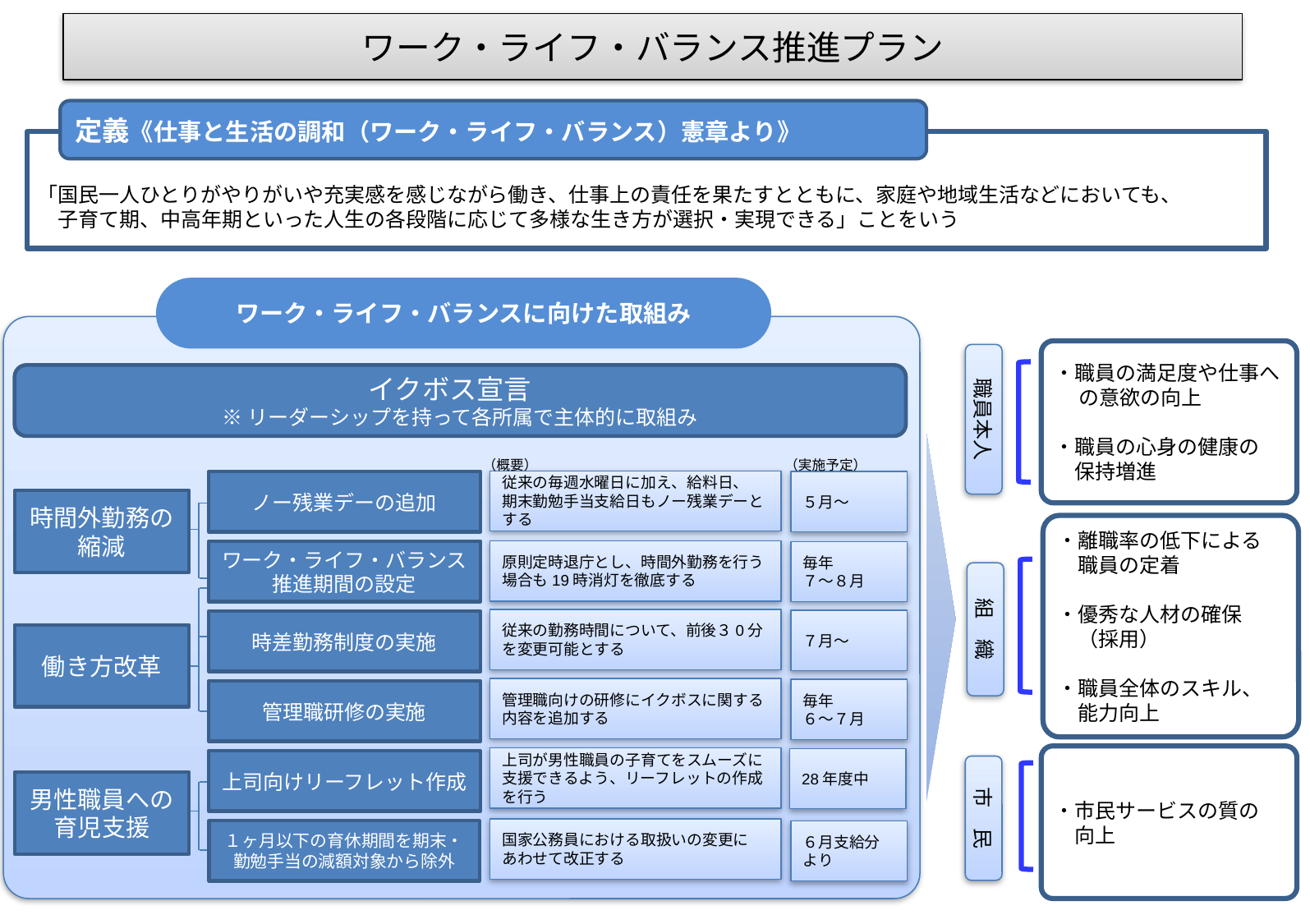

# ワーク・ライフ・バランス推進プラン
定義《仕事と生活の調和（ワーク・ライフ・バランス）憲章より》

「国民一人ひとりがやりがいや充実感を感じながら働き、仕事上の責任を果たすとともに、家庭や地域生活などにおいても、
　子育て期、中高年期といった人生の各段階に応じて多様な生き方が選択・実現できる」ことをいう
ワーク・ライフ・バランスに向けた取組み

・職員の満足度や仕事への意欲の向上

・職員の心身の健康の
　保持増進
職員本人

組　織
市　民

イクボス宣言
※リーダーシップを持って各所属で主体的に取組み
（実施予定）
（概要）
従来の毎週水曜日に加え、給料日、
期末勤勉手当支給日もノー残業デーとする
原則定時退庁とし、時間外勤務を行う場合も19時消灯を徹底する
従来の勤務時間について、前後３0分を変更可能とする
管理職向けの研修にイクボスに関する内容を追加する
上司が男性職員の子育てをスムーズに支援できるよう、リーフレットの作成を行う
国家公務員における取扱いの変更に
あわせて改正する
ノー残業デーの追加
ワーク・ライフ・バランス
推進期間の設定
時差勤務制度の実施
管理職研修の実施
上司向けリーフレット作成
１ヶ月以下の育休期間を期末・勤勉手当の減額対象から除外
５月～
毎年
７～８月
７月～
毎年
６～７月
28年度中
６月支給分より
時間外勤務の
縮減
働き方改革
男性職員への
育児支援
・離職率の低下による
　職員の定着

・優秀な人材の確保
　（採用）

・職員全体のスキル、
　能力向上

・市民サービスの質の
　向上